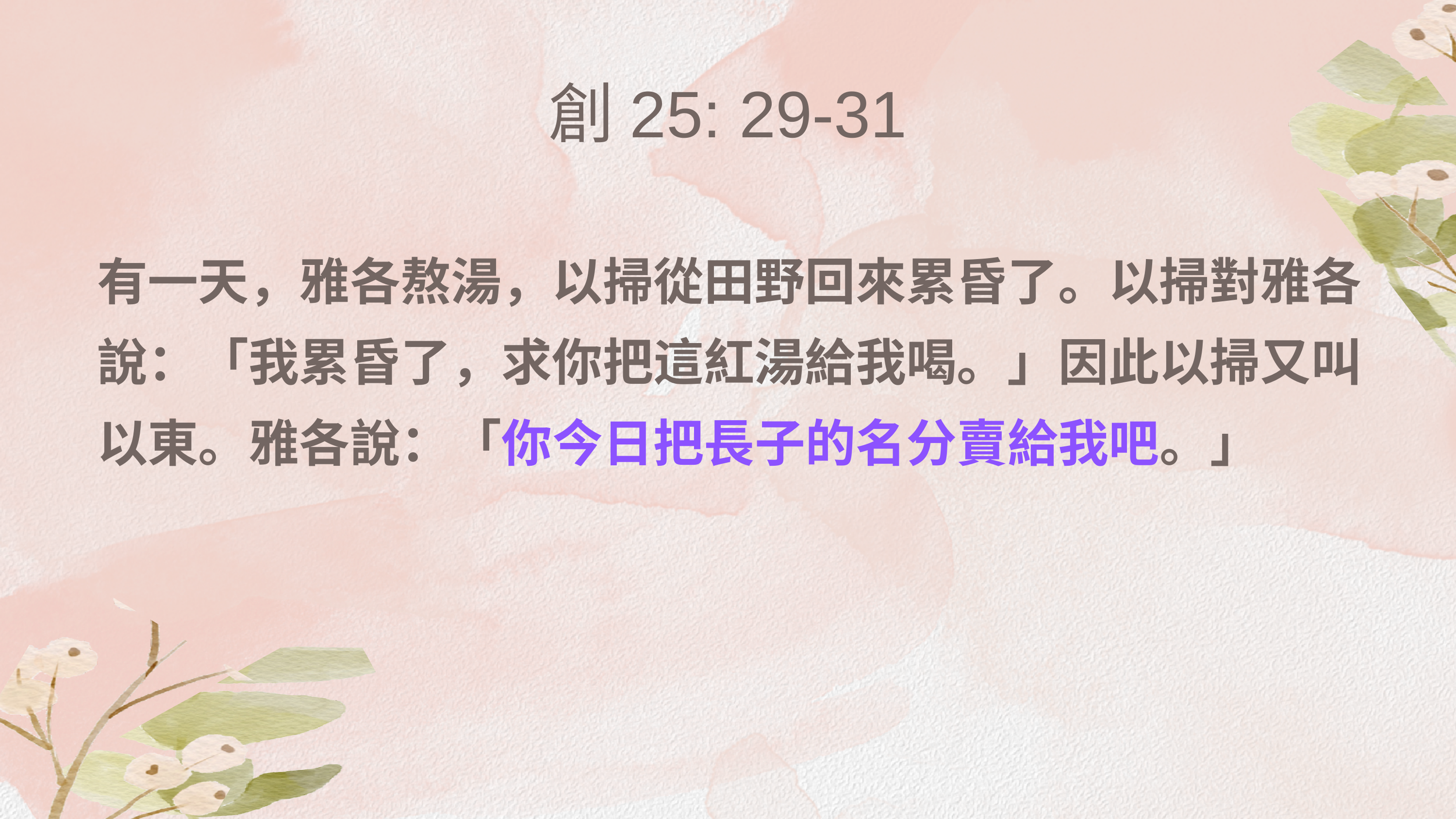

創25: 29-31
有一天，雅各熬湯，以掃從田野回來累昏了。以掃對雅各說：「我累昏了，求你把這紅湯給我喝。」因此以掃又叫以東。雅各說：「你今日把長子的名分賣給我吧。」